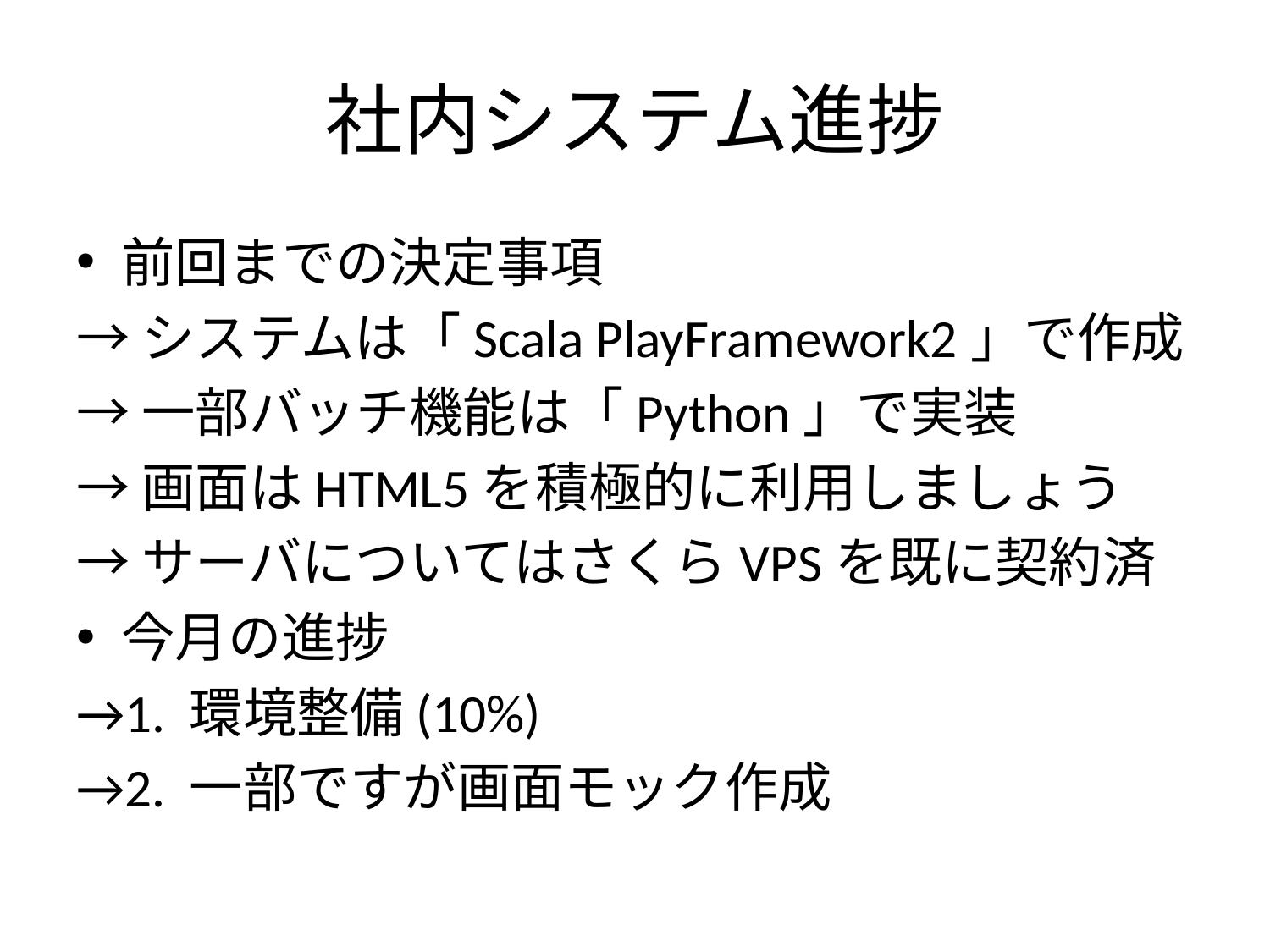

# 社内システム進捗
前回までの決定事項
→システムは「Scala PlayFramework2」で作成
→一部バッチ機能は「Python」で実装
→画面はHTML5を積極的に利用しましょう
→サーバについてはさくらVPSを既に契約済
今月の進捗
→1. 環境整備(10%)
→2. 一部ですが画面モック作成